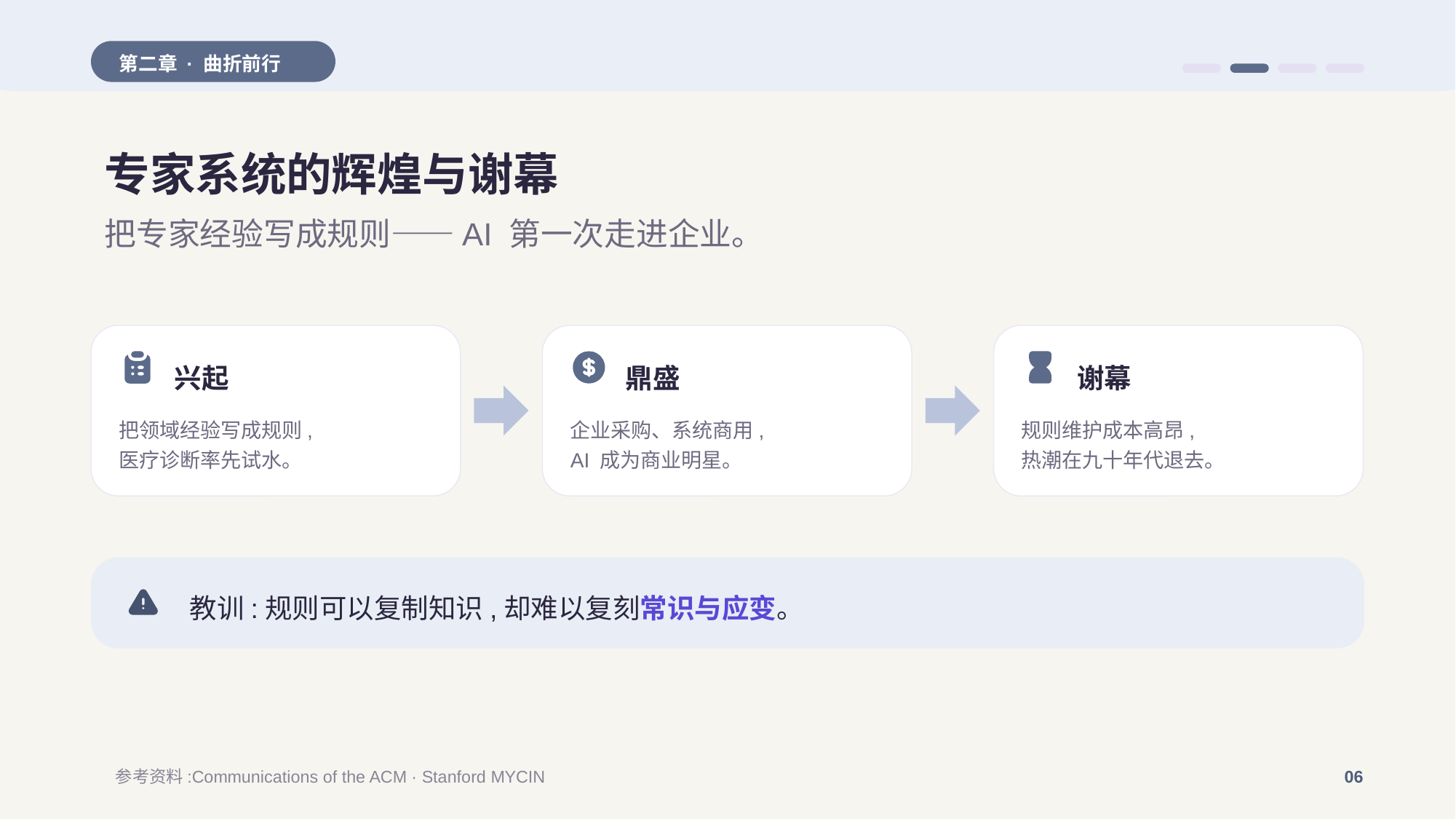

第二章 · 曲折前行

专家系统的辉煌与谢幕
把专家经验写成规则——AI 第一次走进企业。

兴起
把领域经验写成规则,
医疗诊断率先试水。

鼎盛
企业采购、系统商用,
AI 成为商业明星。

谢幕
规则维护成本高昂,
热潮在九十年代退去。

教训:规则可以复制知识,却难以复刻常识与应变。
参考资料:Communications of the ACM · Stanford MYCIN
06